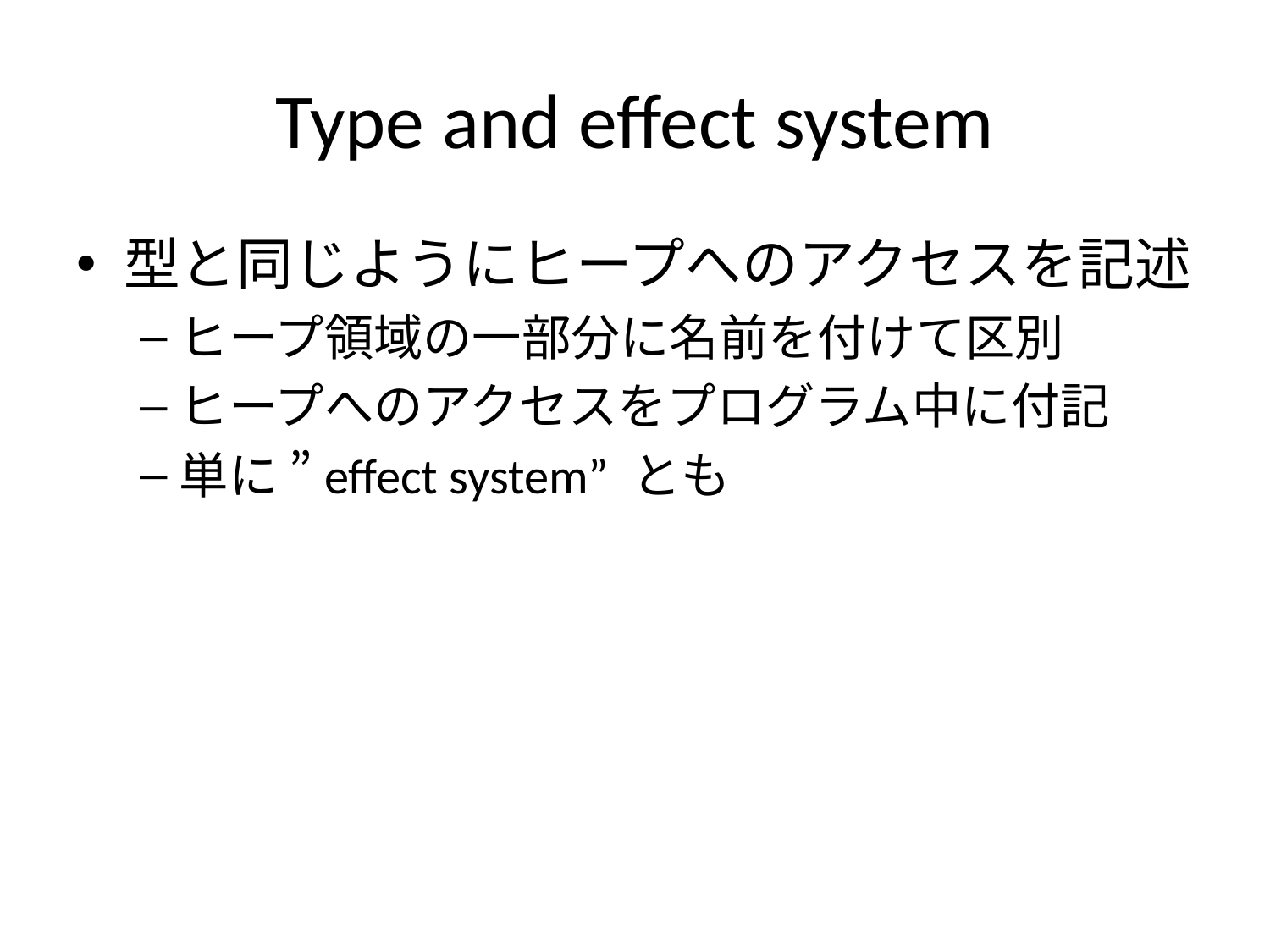

# Type and effect system
型と同じようにヒープへのアクセスを記述
ヒープ領域の一部分に名前を付けて区別
ヒープへのアクセスをプログラム中に付記
単に ”effect system” とも